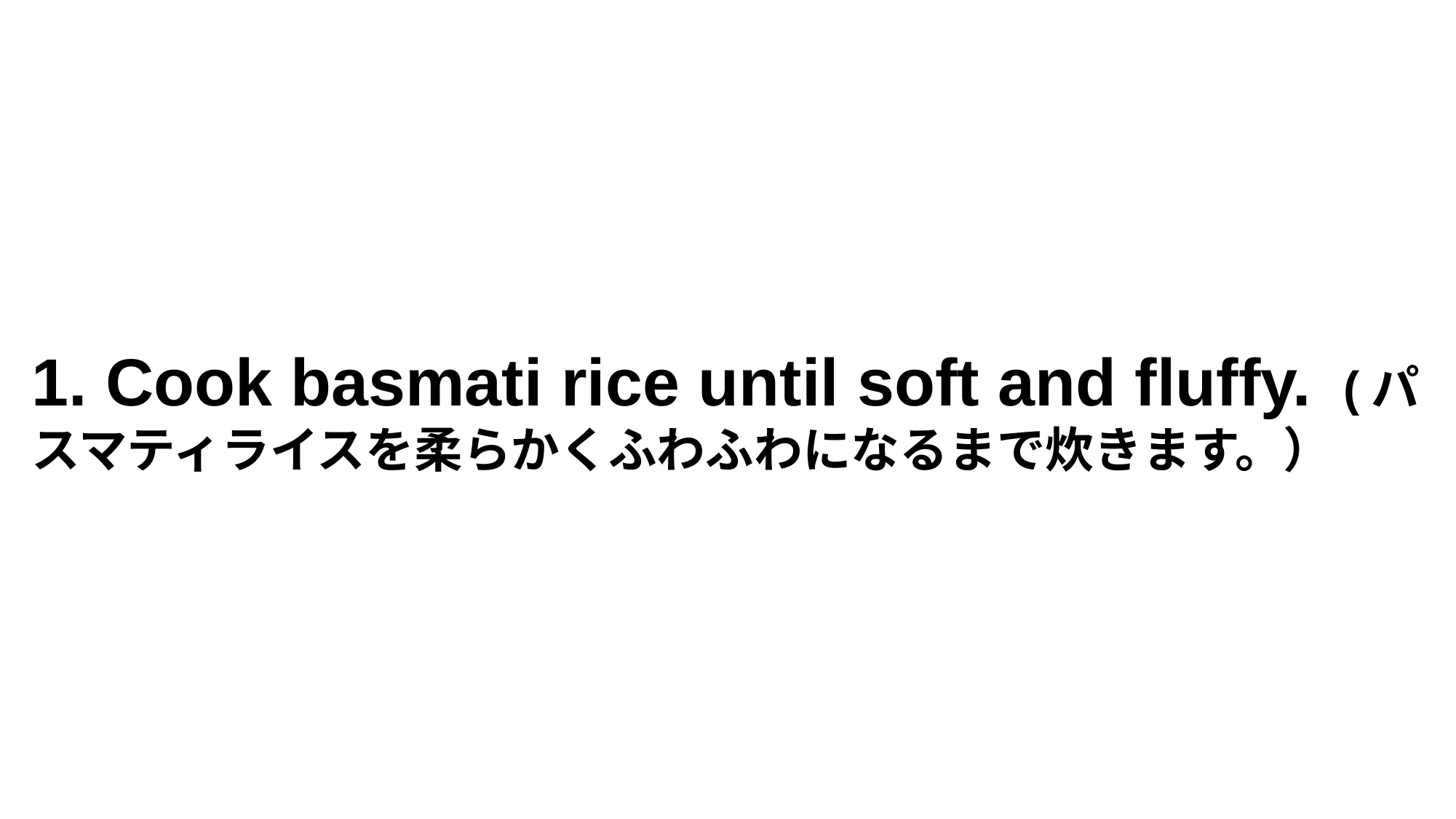

1. Cook basmati rice until soft and fluffy.  (パスマティライスを柔らかくふわふわになるまで炊きます。）